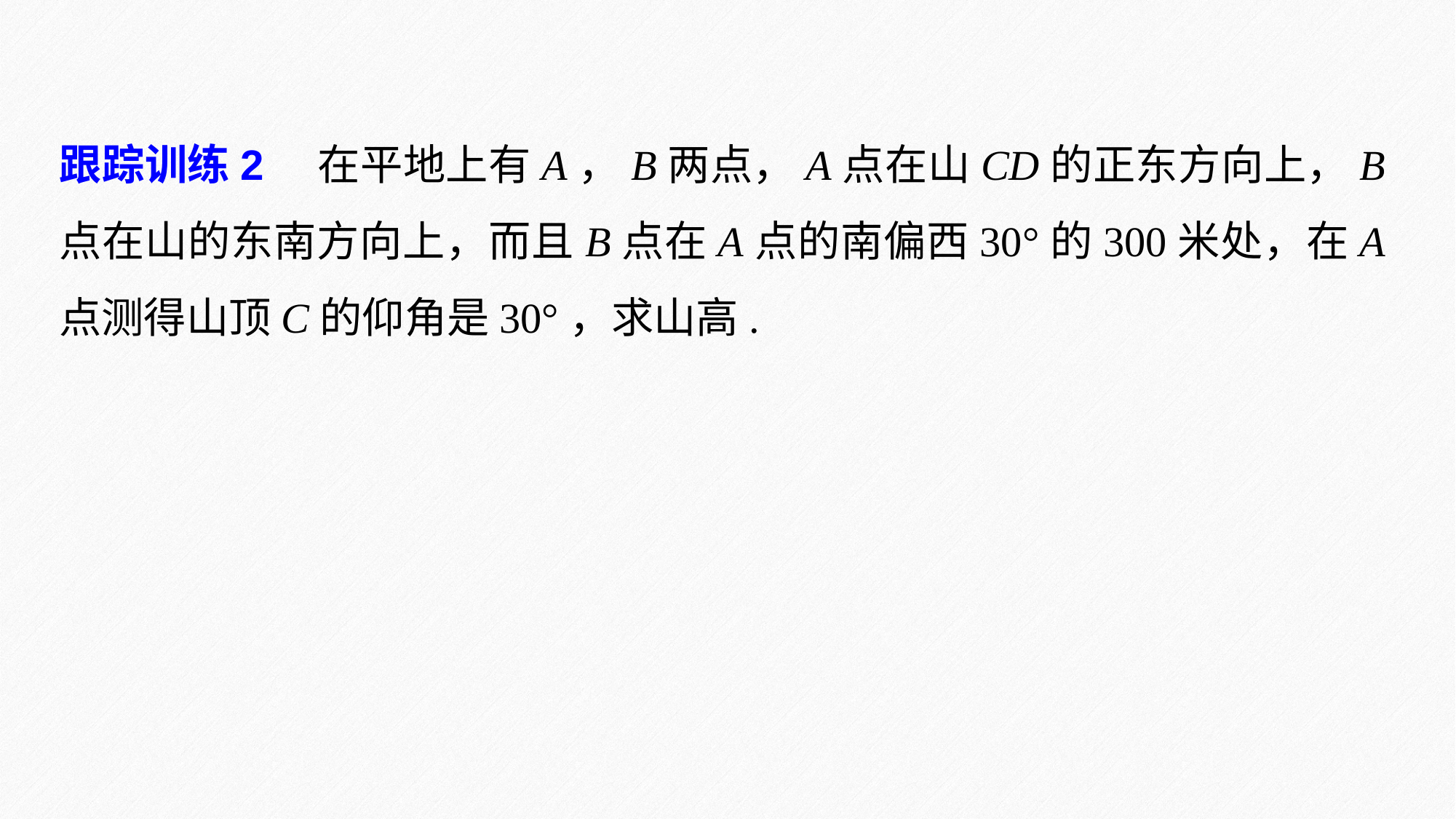

跟踪训练2　在平地上有A，B两点，A点在山CD的正东方向上，B点在山的东南方向上，而且B点在A点的南偏西30°的300米处，在A点测得山顶C的仰角是30°，求山高.